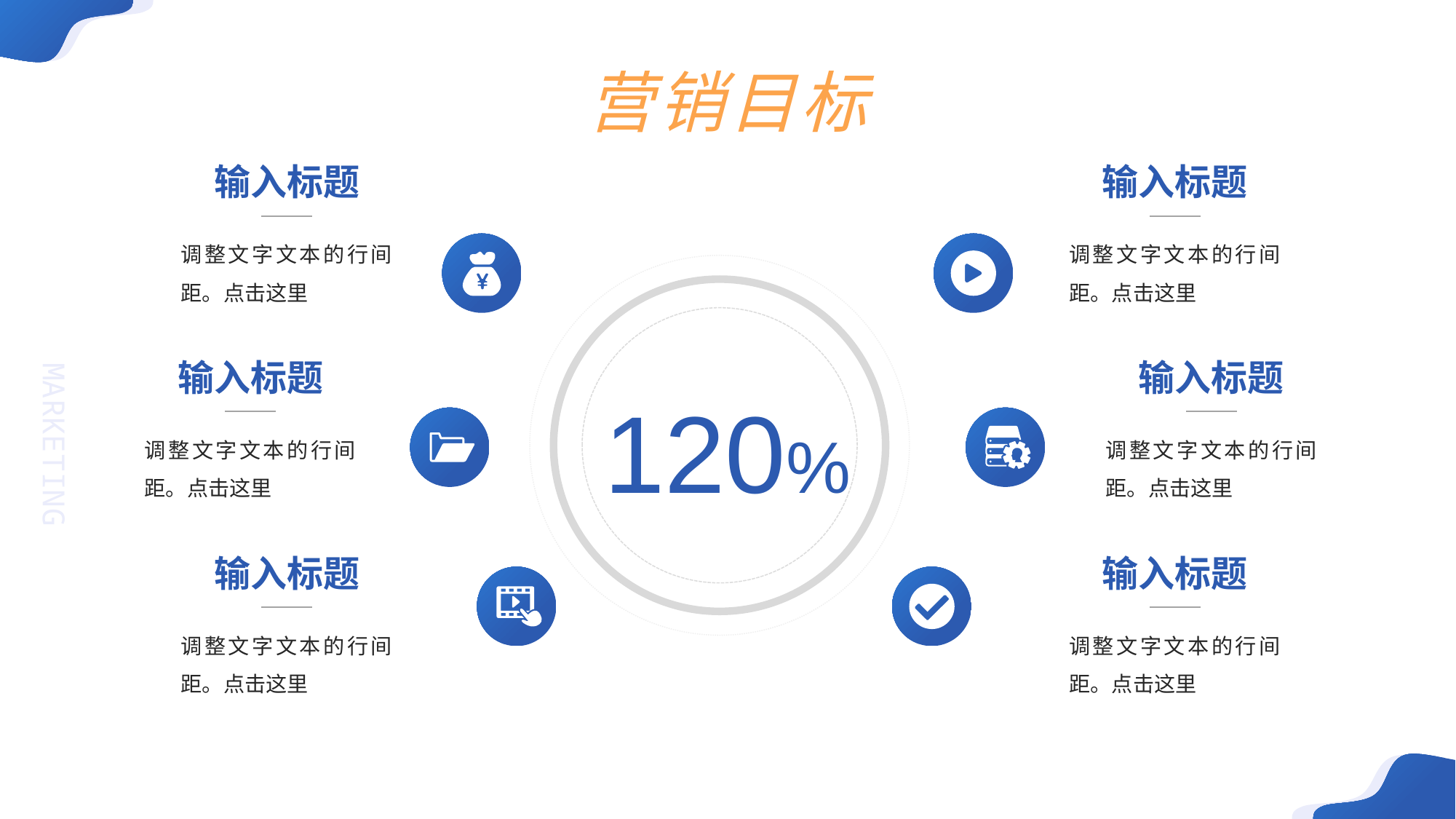

营销目标
输入标题
调整文字文本的行间距。点击这里
输入标题
调整文字文本的行间距。点击这里

输入标题
调整文字文本的行间距。点击这里
输入标题
调整文字文本的行间距。点击这里
120%
MARKETING
输入标题
调整文字文本的行间距。点击这里
输入标题
调整文字文本的行间距。点击这里